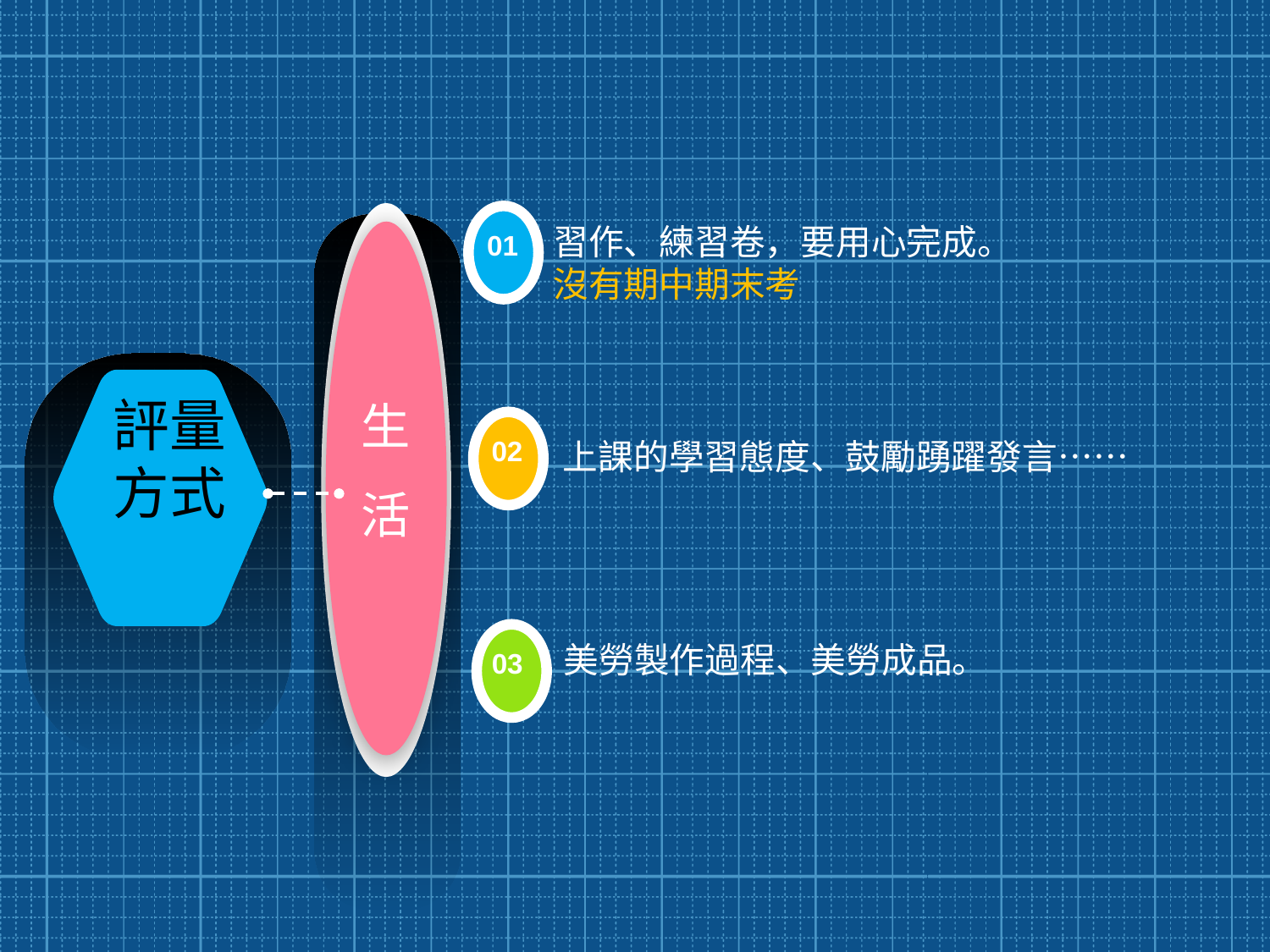

01
習作、練習卷，要用心完成。
沒有期中期末考

評量方式
生活

02
上課的學習態度、鼓勵踴躍發言……

03
美勞製作過程、美勞成品。